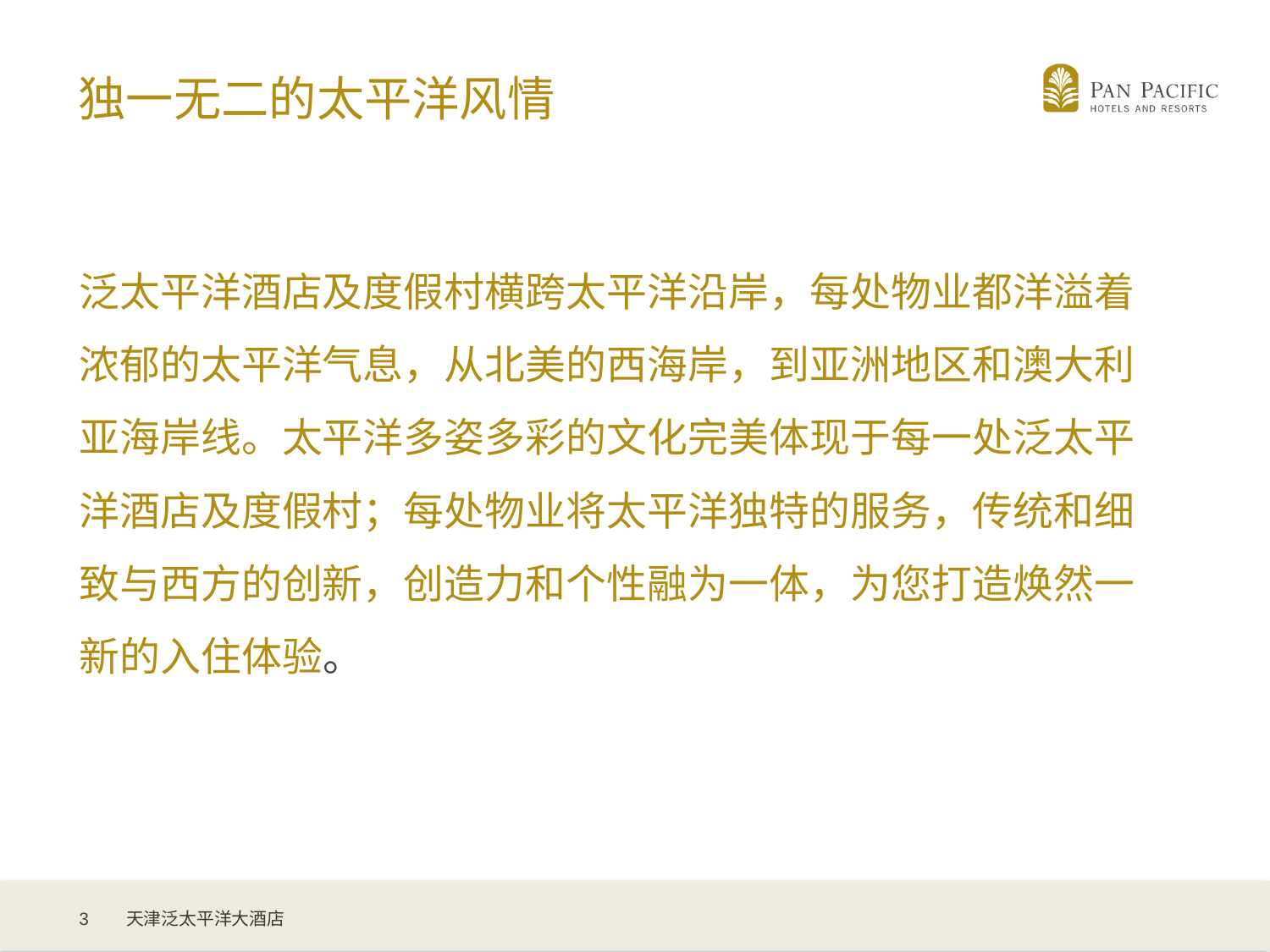

# 独一无二的太平洋风情
泛太平洋酒店及度假村横跨太平洋沿岸，每处物业都洋溢着浓郁的太平洋气息，从北美的西海岸，到亚洲地区和澳大利亚海岸线。太平洋多姿多彩的文化完美体现于每一处泛太平洋酒店及度假村；每处物业将太平洋独特的服务，传统和细致与西方的创新，创造力和个性融为一体，为您打造焕然一新的入住体验。
3
天津泛太平洋大酒店